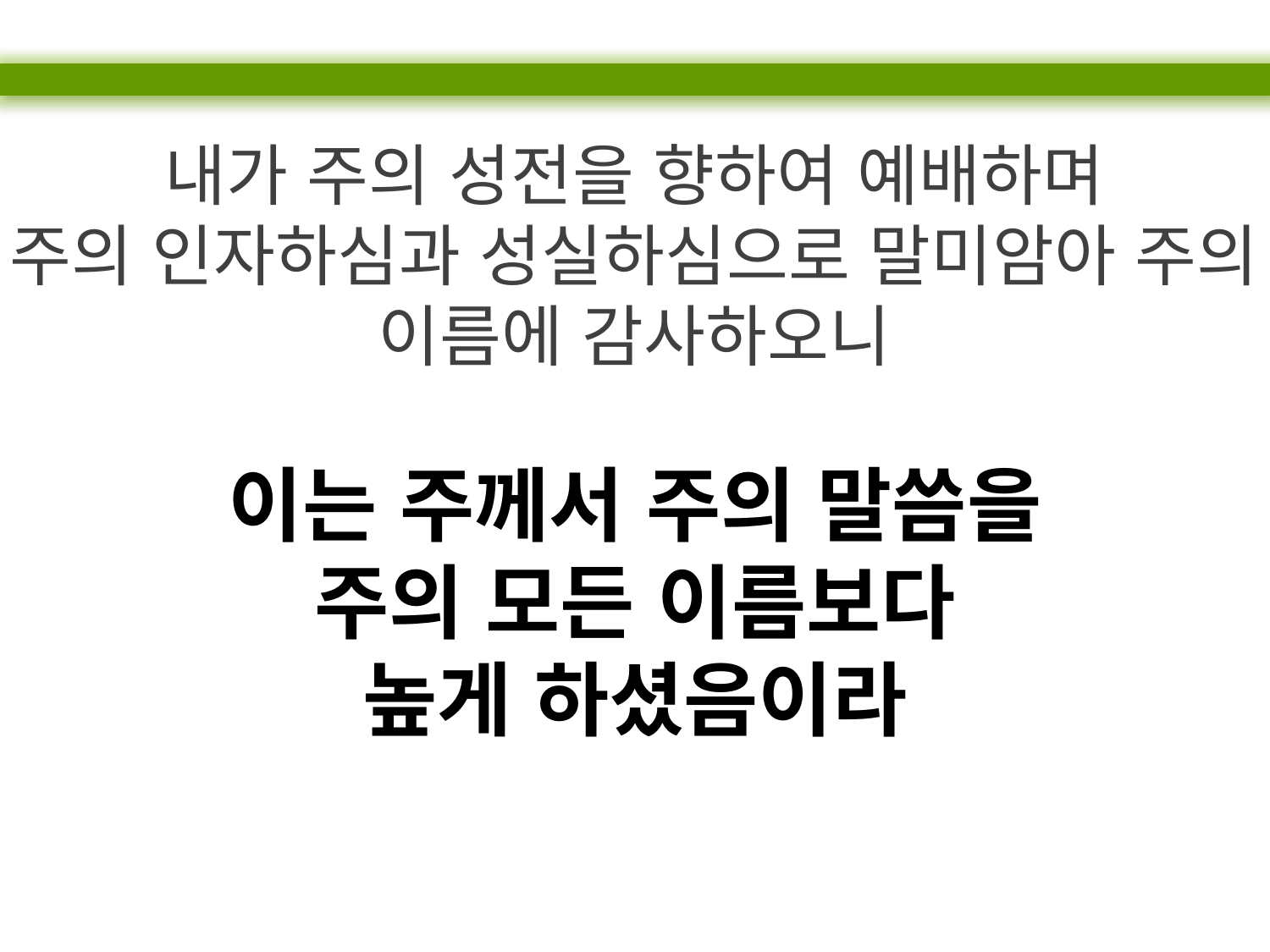

내가 주의 성전을 향하여 예배하며
주의 인자하심과 성실하심으로 말미암아 주의 이름에 감사하오니
이는 주께서 주의 말씀을
주의 모든 이름보다
높게 하셨음이라